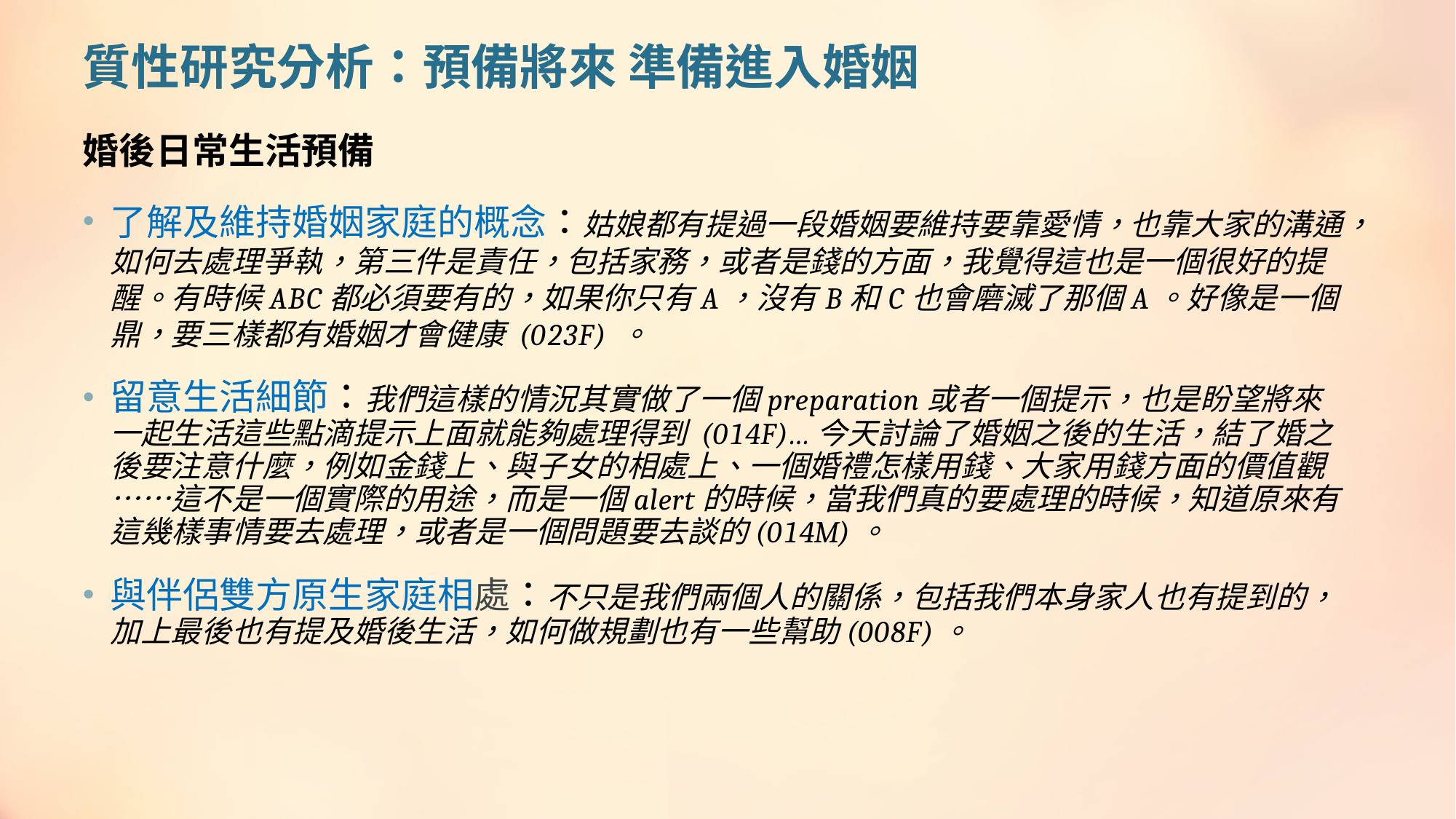

# 質性研究分析：預備將來 準備進入婚姻
婚後日常生活預備
了解及維持婚姻家庭的概念：姑娘都有提過一段婚姻要維持要靠愛情，也靠大家的溝通，如何去處理爭執，第三件是責任，包括家務，或者是錢的方面，我覺得這也是一個很好的提醒。有時候ABC都必須要有的，如果你只有A，沒有B和C也會磨滅了那個A。好像是一個鼎，要三樣都有婚姻才會健康 (023F) 。
留意生活細節：我們這樣的情況其實做了一個preparation或者一個提示，也是盼望將來一起生活這些點滴提示上面就能夠處理得到 (014F)…今天討論了婚姻之後的生活，結了婚之後要注意什麼，例如金錢上、與子女的相處上、一個婚禮怎樣用錢、大家用錢方面的價值觀……這不是一個實際的用途，而是一個alert的時候，當我們真的要處理的時候，知道原來有這幾樣事情要去處理，或者是一個問題要去談的(014M)。
與伴侶雙方原生家庭相處：不只是我們兩個人的關係，包括我們本身家人也有提到的，加上最後也有提及婚後生活，如何做規劃也有一些幫助(008F)。